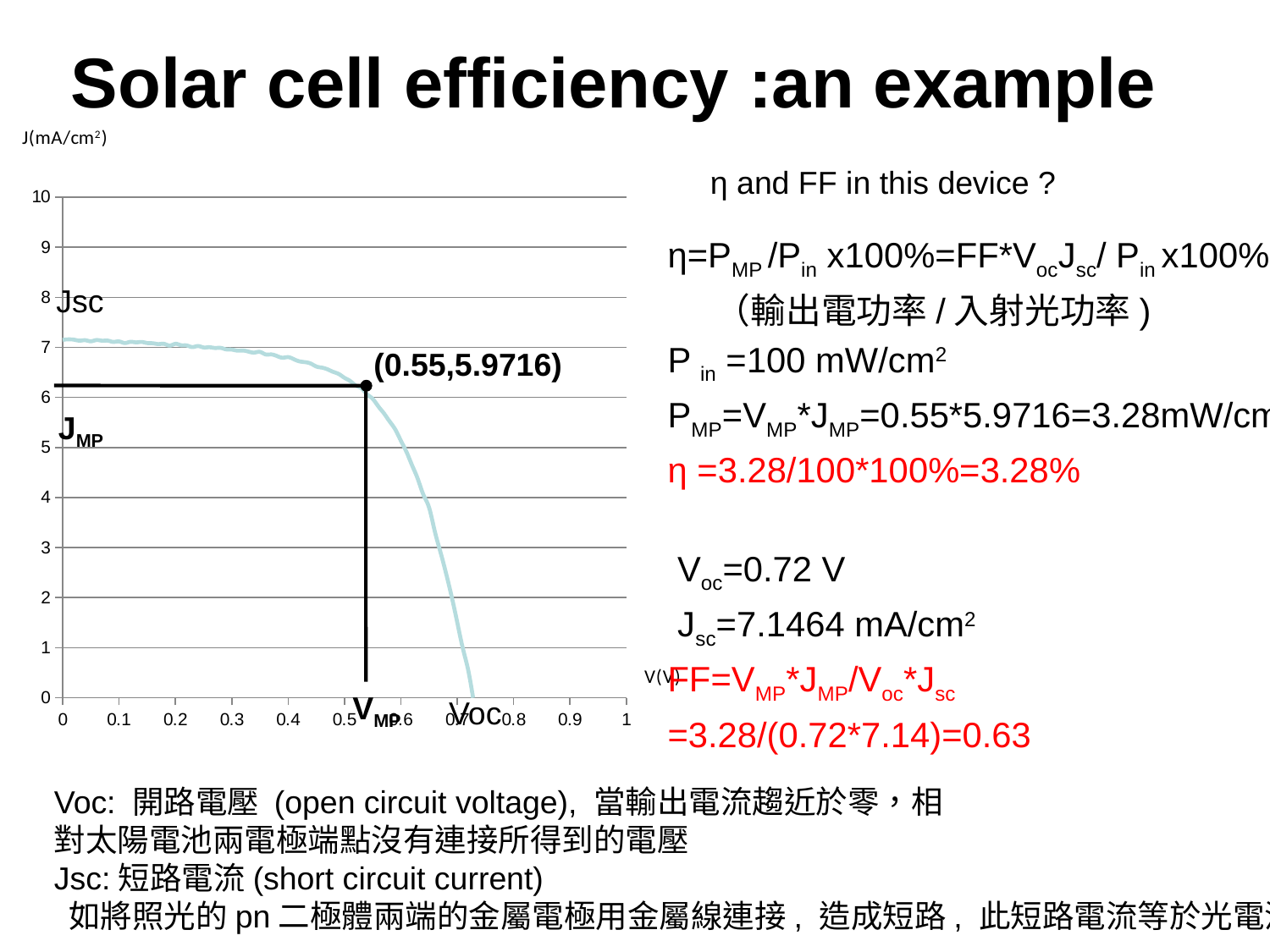

Solar cell efficiency :an example

### Chart

| Category |  |
|---|---|
η and FF in this device ?
η=PMP /Pin x100%=FF*VocJsc/ Pin x100%
     （輸出電功率/入射光功率)
P in =100 mW/cm2
PMP=VMP*JMP=0.55*5.9716=3.28mW/cm2
η =3.28/100*100%=3.28%

 Voc=0.72 V
 Jsc=7.1464 mA/cm2
FF=VMP*JMP/Voc*Jsc
=3.28/(0.72*7.14)=0.63

Jsc
(0.55,5.9716)

JMP
VMP
Voc
Voc: 開路電壓 (open circuit voltage), 當輸出電流趨近於零，相
對太陽電池兩電極端點沒有連接所得到的電壓
Jsc:短路電流(short circuit current)
 如將照光的pn二極體兩端的金屬電極用金屬線連接, 造成短路, 此短路電流等於光電流